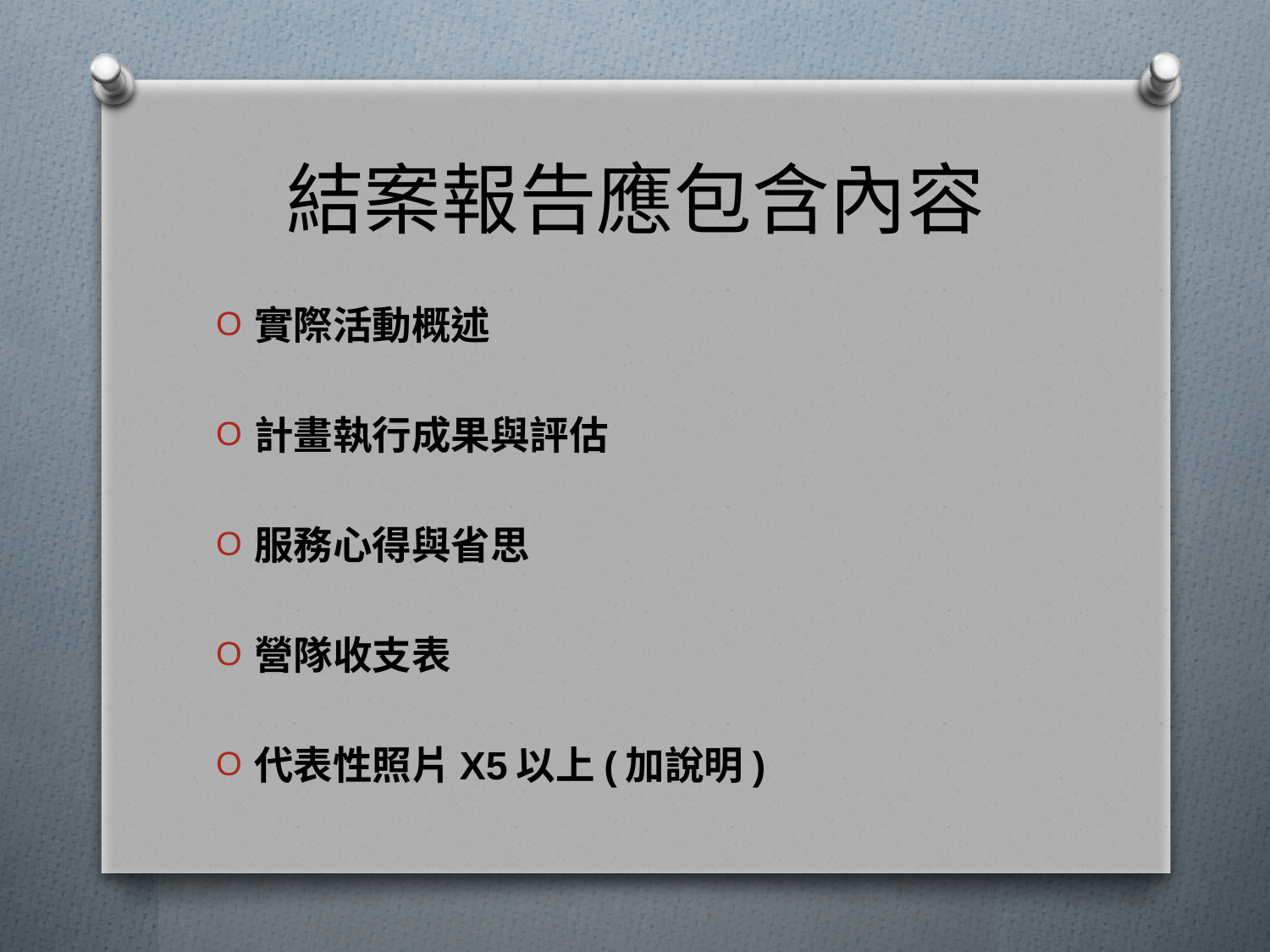

# 結案報告應包含內容
實際活動概述

計畫執行成果與評估

服務心得與省思

營隊收支表

代表性照片X5以上(加說明)